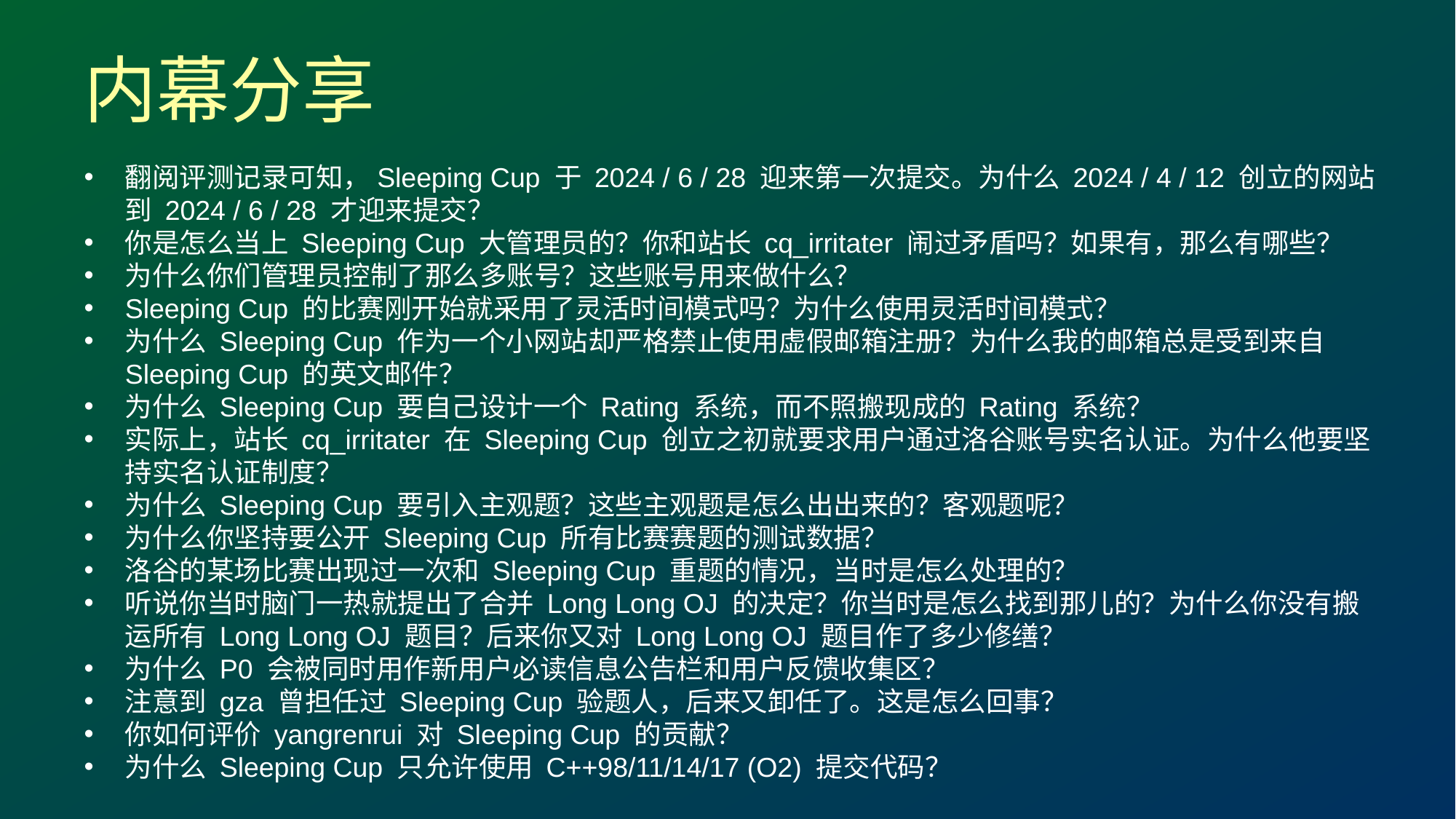

内幕分享
翻阅评测记录可知，Sleeping Cup 于 2024 / 6 / 28 迎来第一次提交。为什么 2024 / 4 / 12 创立的网站到 2024 / 6 / 28 才迎来提交？
你是怎么当上 Sleeping Cup 大管理员的？你和站长 cq_irritater 闹过矛盾吗？如果有，那么有哪些？
为什么你们管理员控制了那么多账号？这些账号用来做什么？
Sleeping Cup 的比赛刚开始就采用了灵活时间模式吗？为什么使用灵活时间模式？
为什么 Sleeping Cup 作为一个小网站却严格禁止使用虚假邮箱注册？为什么我的邮箱总是受到来自 Sleeping Cup 的英文邮件？
为什么 Sleeping Cup 要自己设计一个 Rating 系统，而不照搬现成的 Rating 系统？
实际上，站长 cq_irritater 在 Sleeping Cup 创立之初就要求用户通过洛谷账号实名认证。为什么他要坚持实名认证制度？
为什么 Sleeping Cup 要引入主观题？这些主观题是怎么出出来的？客观题呢？
为什么你坚持要公开 Sleeping Cup 所有比赛赛题的测试数据？
洛谷的某场比赛出现过一次和 Sleeping Cup 重题的情况，当时是怎么处理的？
听说你当时脑门一热就提出了合并 Long Long OJ 的决定？你当时是怎么找到那儿的？为什么你没有搬运所有 Long Long OJ 题目？后来你又对 Long Long OJ 题目作了多少修缮？
为什么 P0 会被同时用作新用户必读信息公告栏和用户反馈收集区？
注意到 gza 曾担任过 Sleeping Cup 验题人，后来又卸任了。这是怎么回事？
你如何评价 yangrenrui 对 Sleeping Cup 的贡献？
为什么 Sleeping Cup 只允许使用 C++98/11/14/17 (O2) 提交代码？